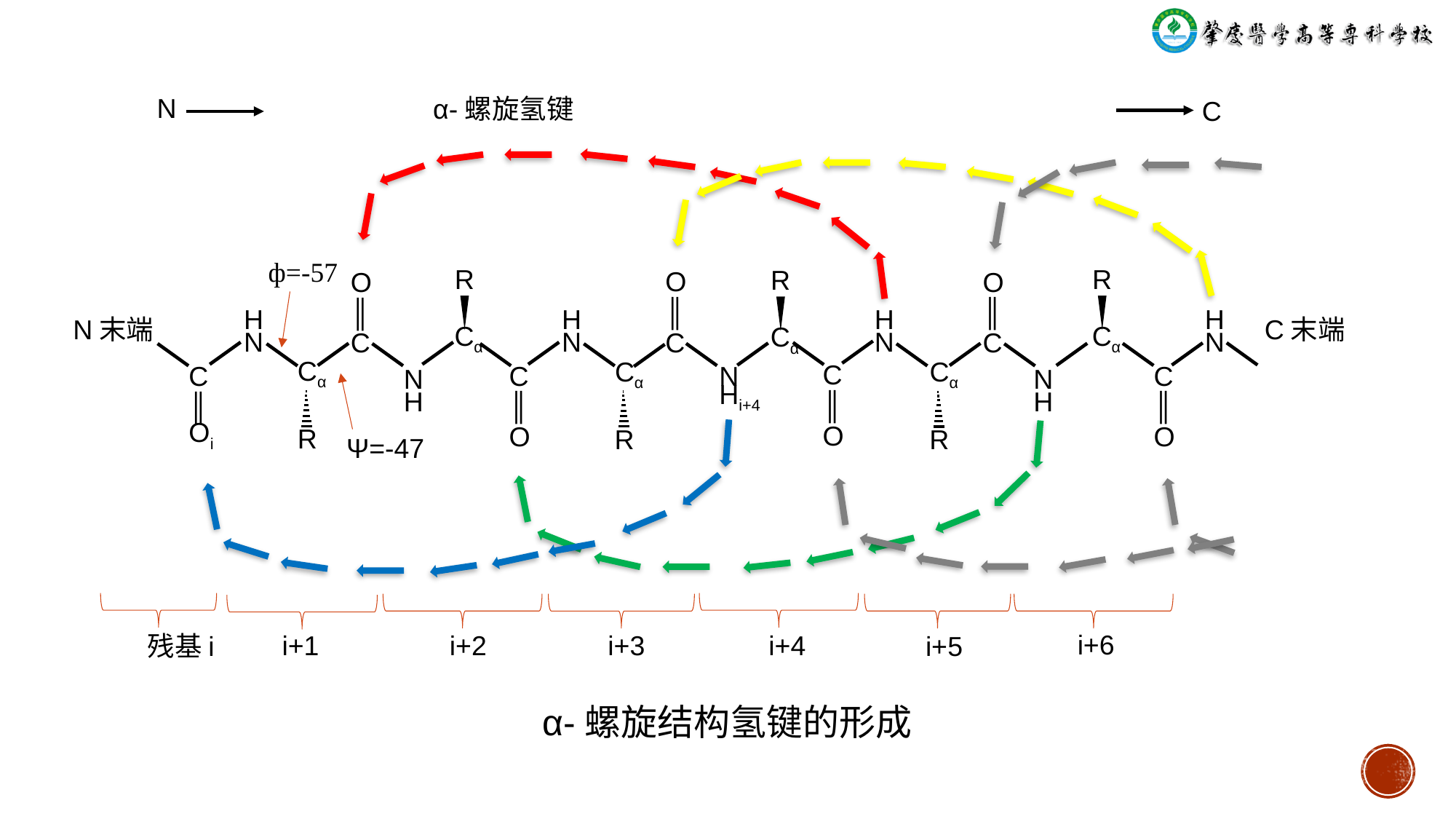

N
α-螺旋氢键
C

ф=-57
O
║
C
O
║
C
O
║
C

R

Cα
R

Cα
R

Cα
H
N
H
N
H
N
H
N
N末端
C末端
C
║
O
C
║
O
C
║
O
C
║
Oi
N
Hi+4
N
H
N
H
Cα
R
Cα
R
Cα
R
Ψ=-47

i+6
i+1
i+2
i+3
i+4
残基i
i+5
α-螺旋结构氢键的形成